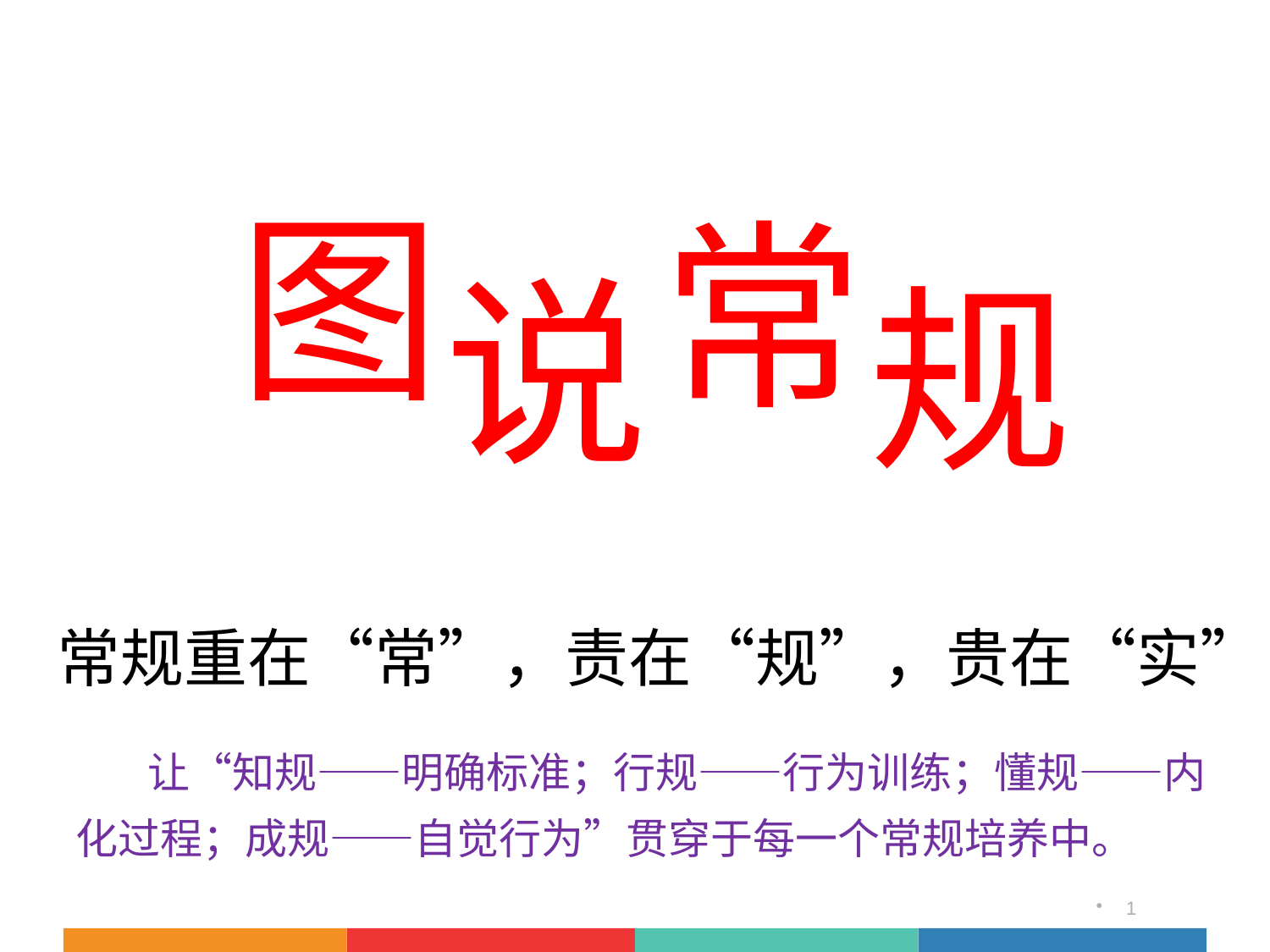

图
常
说
规
常规重在“常”，责在“规”，贵在“实”
  让“知规——明确标准；行规——行为训练；懂规——内化过程；成规——自觉行为”贯穿于每一个常规培养中。
1